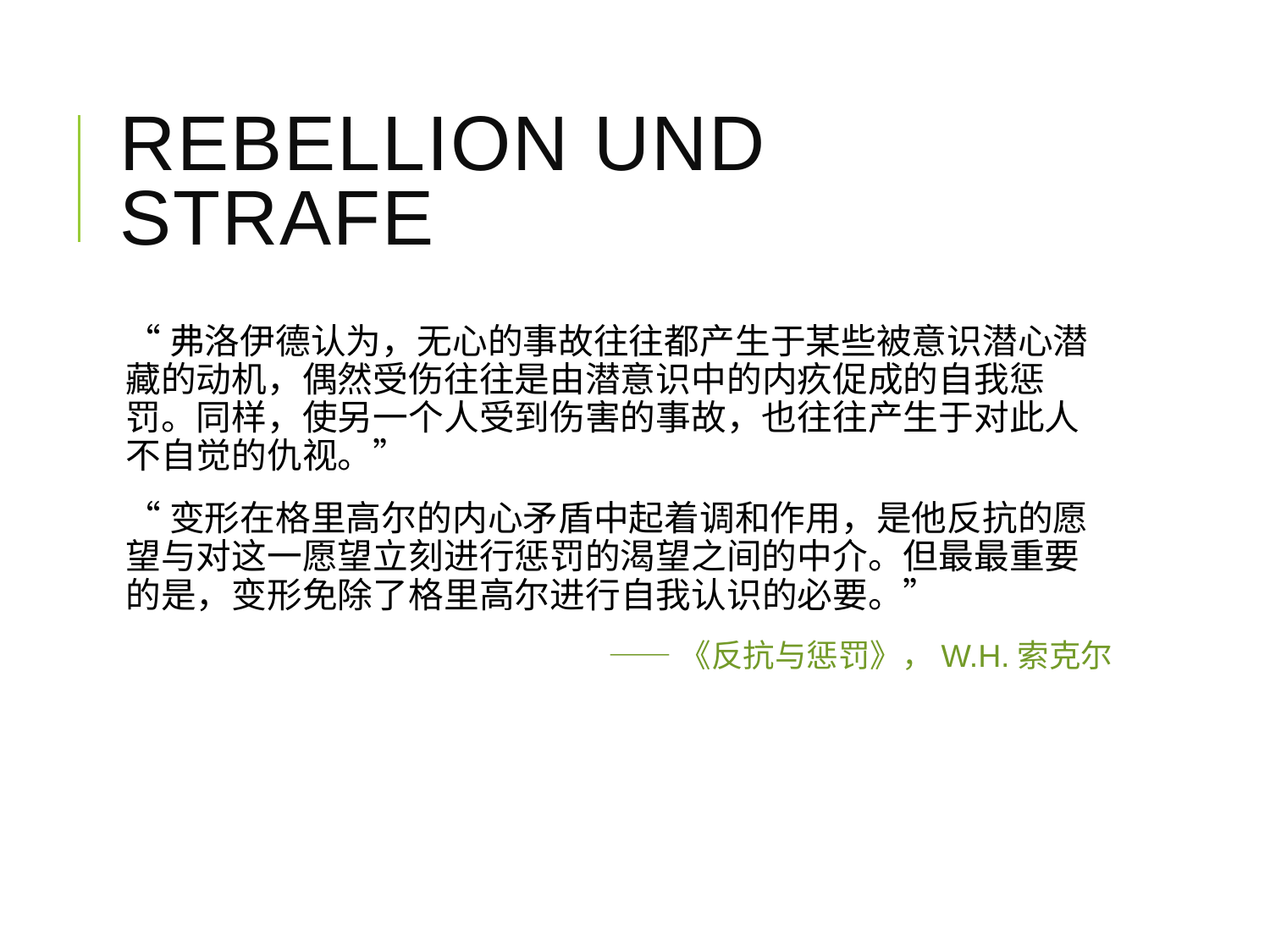

# Rebellion und Strafe
“弗洛伊德认为，无心的事故往往都产生于某些被意识潜心潜藏的动机，偶然受伤往往是由潜意识中的内疚促成的自我惩罚。同样，使另一个人受到伤害的事故，也往往产生于对此人不自觉的仇视。”
“变形在格里高尔的内心矛盾中起着调和作用，是他反抗的愿望与对这一愿望立刻进行惩罚的渴望之间的中介。但最最重要的是，变形免除了格里高尔进行自我认识的必要。”
——《反抗与惩罚》，W.H.索克尔